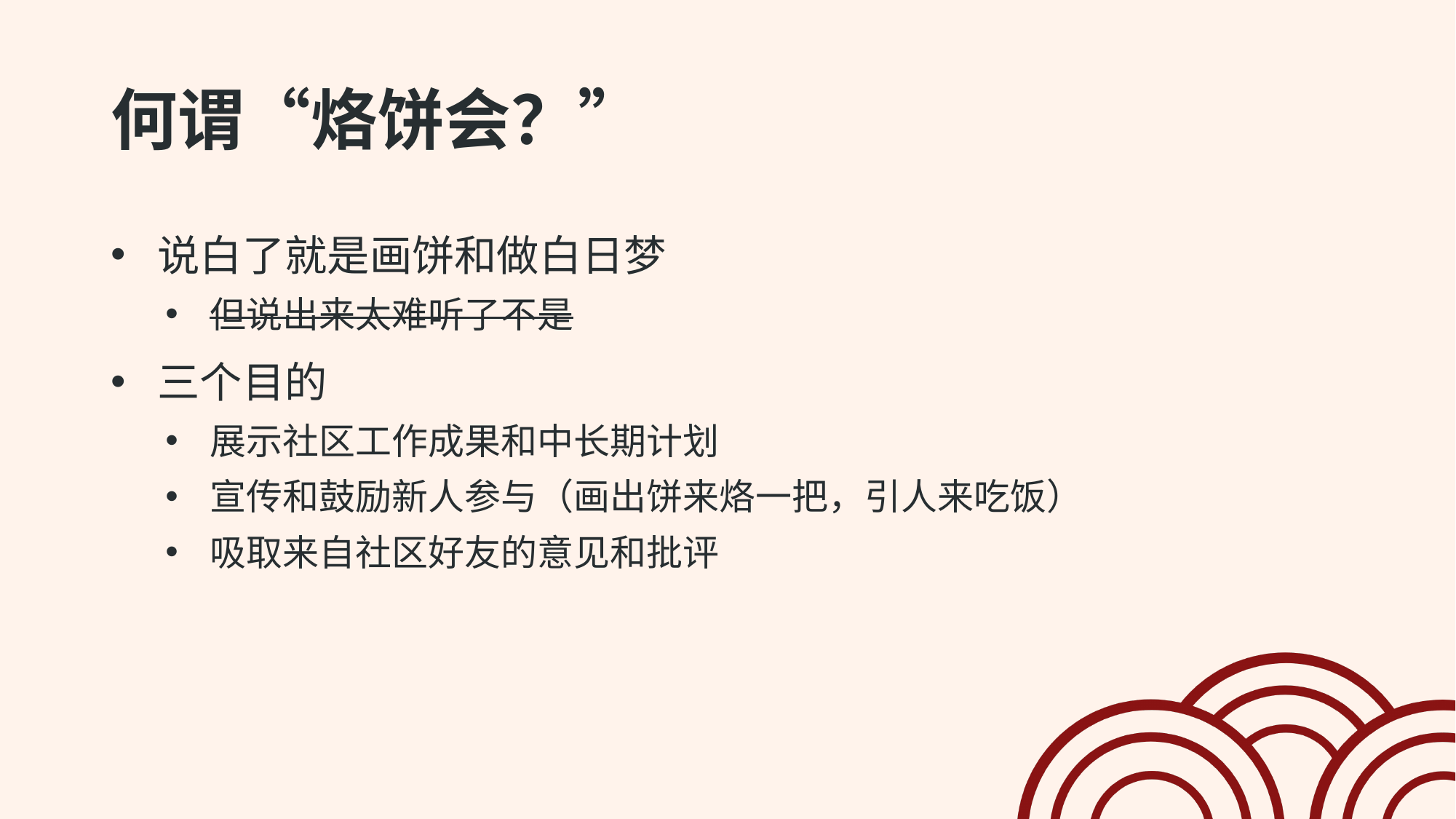

# 何谓“烙饼会？”
 说白了就是画饼和做白日梦
 但说出来太难听了不是
 三个目的
 展示社区工作成果和中长期计划
 宣传和鼓励新人参与（画出饼来烙一把，引人来吃饭）
 吸取来自社区好友的意见和批评